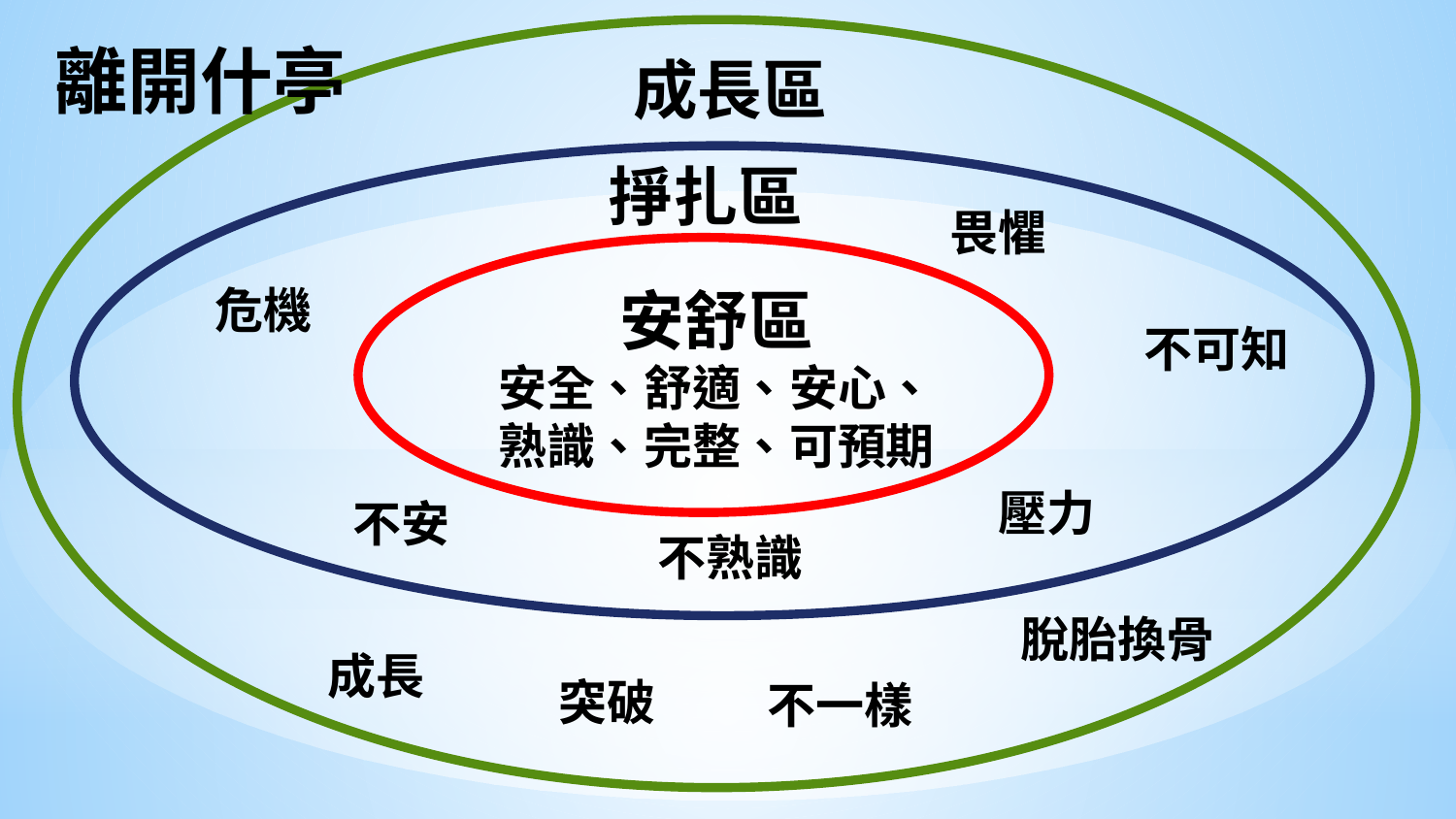

離開什亭
成長區

掙扎區
畏懼

危機
安舒區
安全、舒適、安心、
熟識、完整、可預期

不可知
壓力
不安
不熟識
脫胎換骨
成長
突破
不一樣